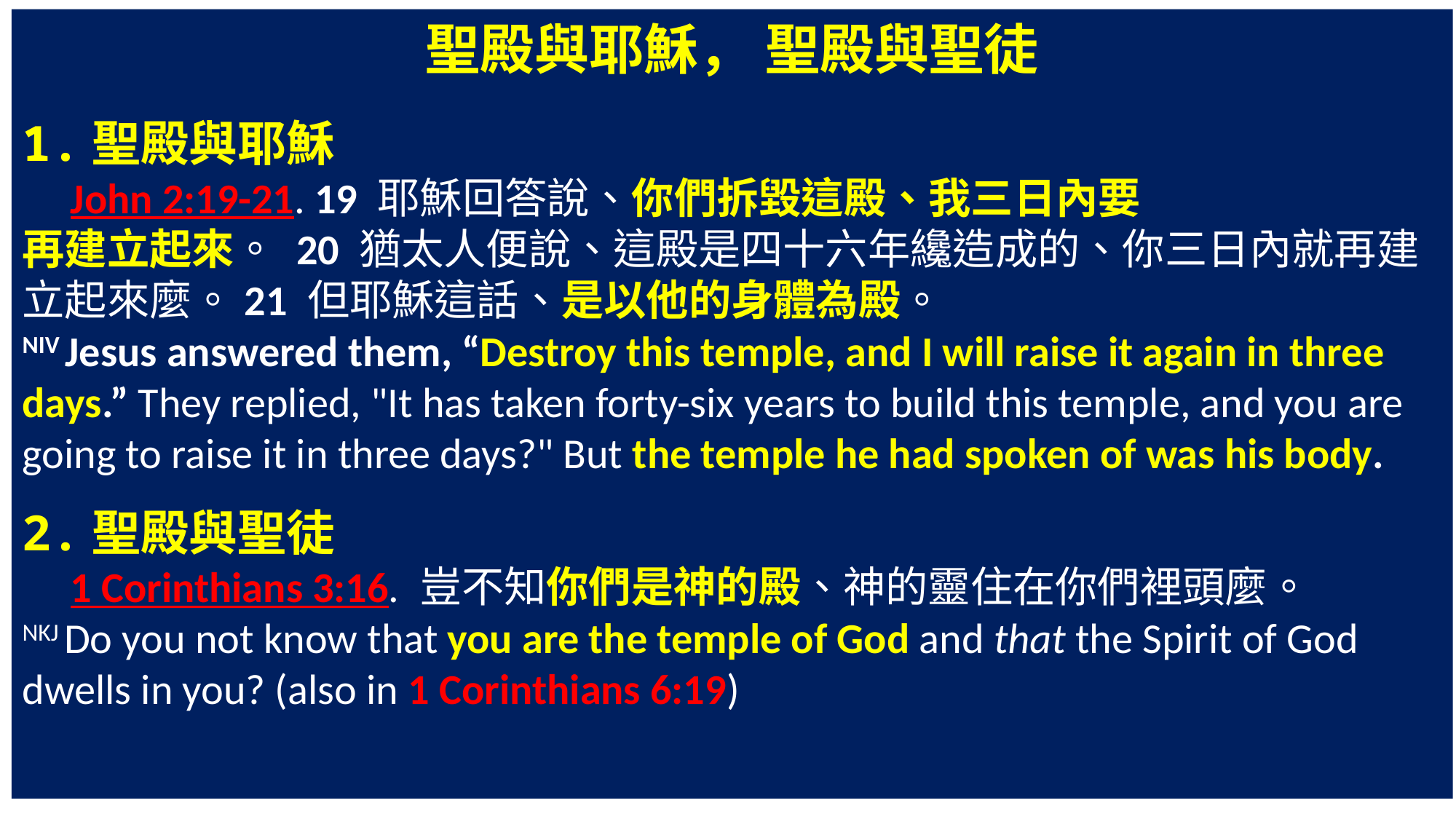

聖殿與耶穌， 聖殿與聖徒

1.聖殿與耶穌
     John 2:19-21. 19 耶穌回答說、你們拆毀這殿、我三日內要
再建立起來。 20 猶太人便說、這殿是四十六年纔造成的、你三日內就再建立起來麼。21 但耶穌這話、是以他的身體為殿。
NIV Jesus answered them, “Destroy this temple, and I will raise it again in three days.” They replied, "It has taken forty-six years to build this temple, and you are going to raise it in three days?" But the temple he had spoken of was his body.

2.聖殿與聖徒
     1 Corinthians 3:16. 豈不知你們是神的殿、神的靈住在你們裡頭麼。
NKJ Do you not know that you are the temple of God and that the Spirit of God dwells in you? (also in 1 Corinthians 6:19)